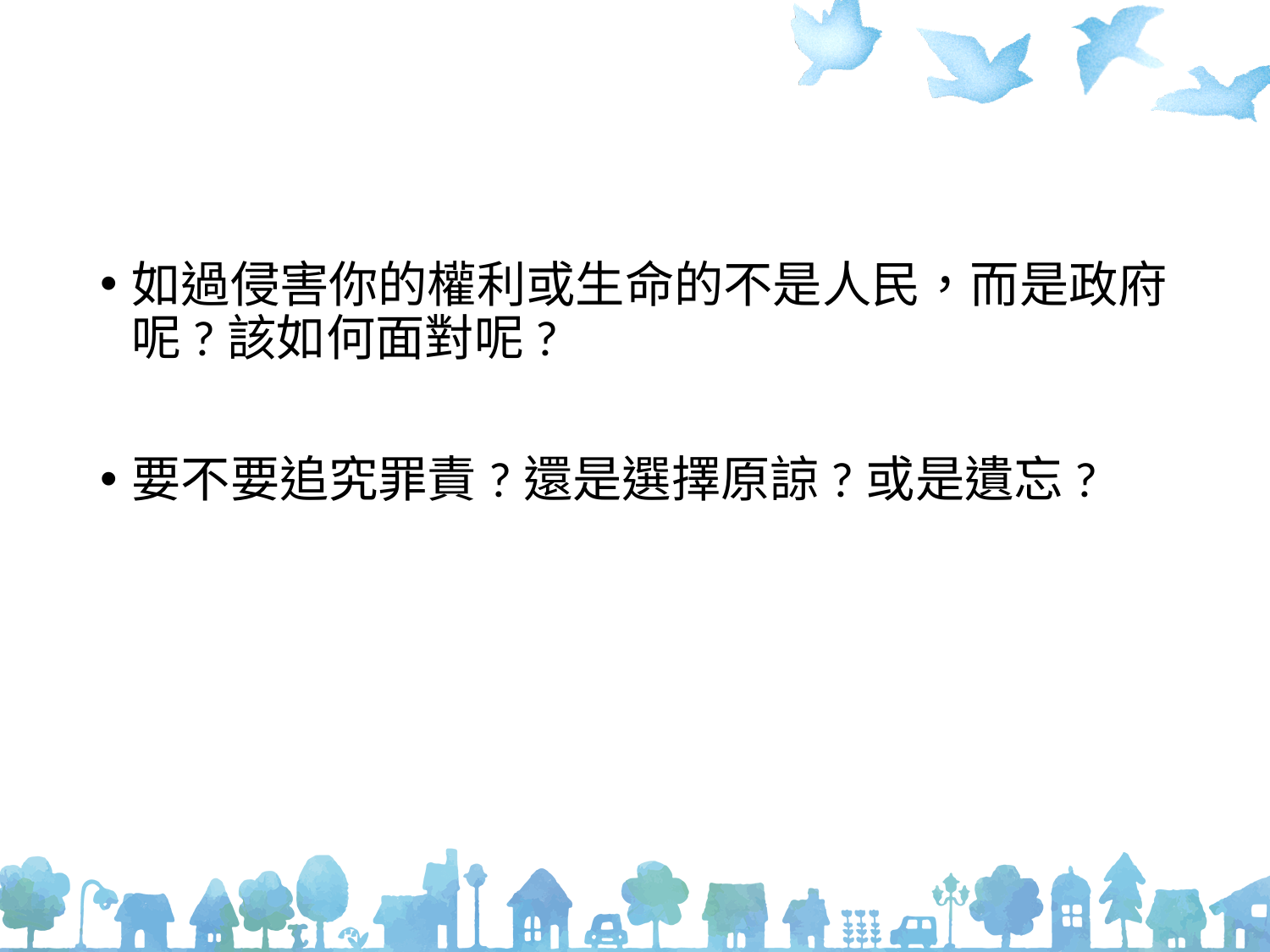

#
如過侵害你的權利或生命的不是人民，而是政府呢?該如何面對呢?

要不要追究罪責?還是選擇原諒?或是遺忘?